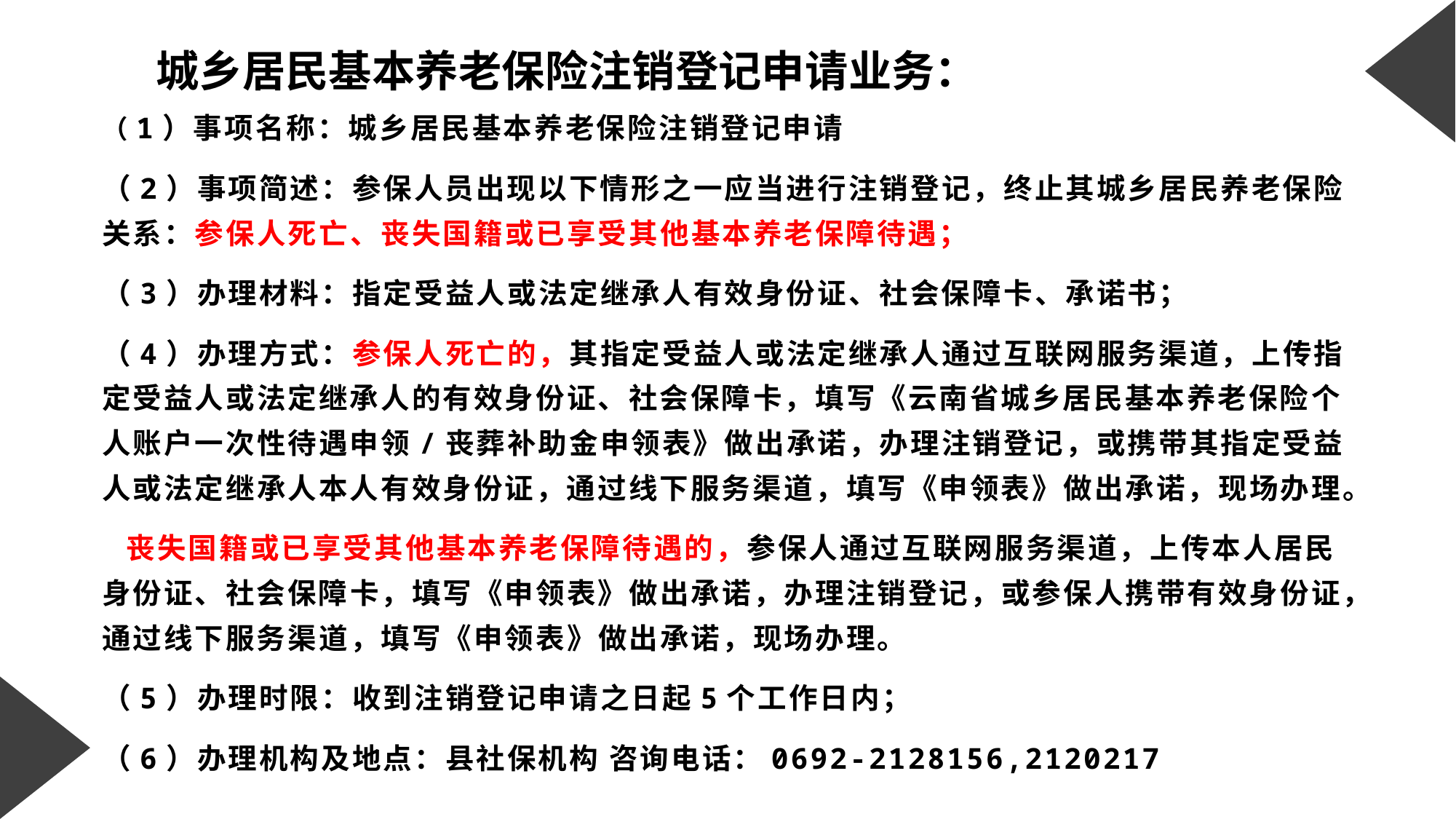

#
 城乡居民基本养老保险注销登记申请业务：
（1）事项名称：城乡居民基本养老保险注销登记申请
（2）事项简述：参保人员出现以下情形之一应当进行注销登记，终止其城乡居民养老保险关系：参保人死亡、丧失国籍或已享受其他基本养老保障待遇；
（3）办理材料：指定受益人或法定继承人有效身份证、社会保障卡、承诺书；
（4）办理方式：参保人死亡的，其指定受益人或法定继承人通过互联网服务渠道，上传指定受益人或法定继承人的有效身份证、社会保障卡，填写《云南省城乡居民基本养老保险个人账户一次性待遇申领/丧葬补助金申领表》做出承诺，办理注销登记，或携带其指定受益人或法定继承人本人有效身份证，通过线下服务渠道，填写《申领表》做出承诺，现场办理。
  丧失国籍或已享受其他基本养老保障待遇的，参保人通过互联网服务渠道，上传本人居民身份证、社会保障卡，填写《申领表》做出承诺，办理注销登记，或参保人携带有效身份证，通过线下服务渠道，填写《申领表》做出承诺，现场办理。
（5）办理时限：收到注销登记申请之日起5个工作日内；
（6）办理机构及地点：县社保机构 咨询电话：0692-2128156,2120217